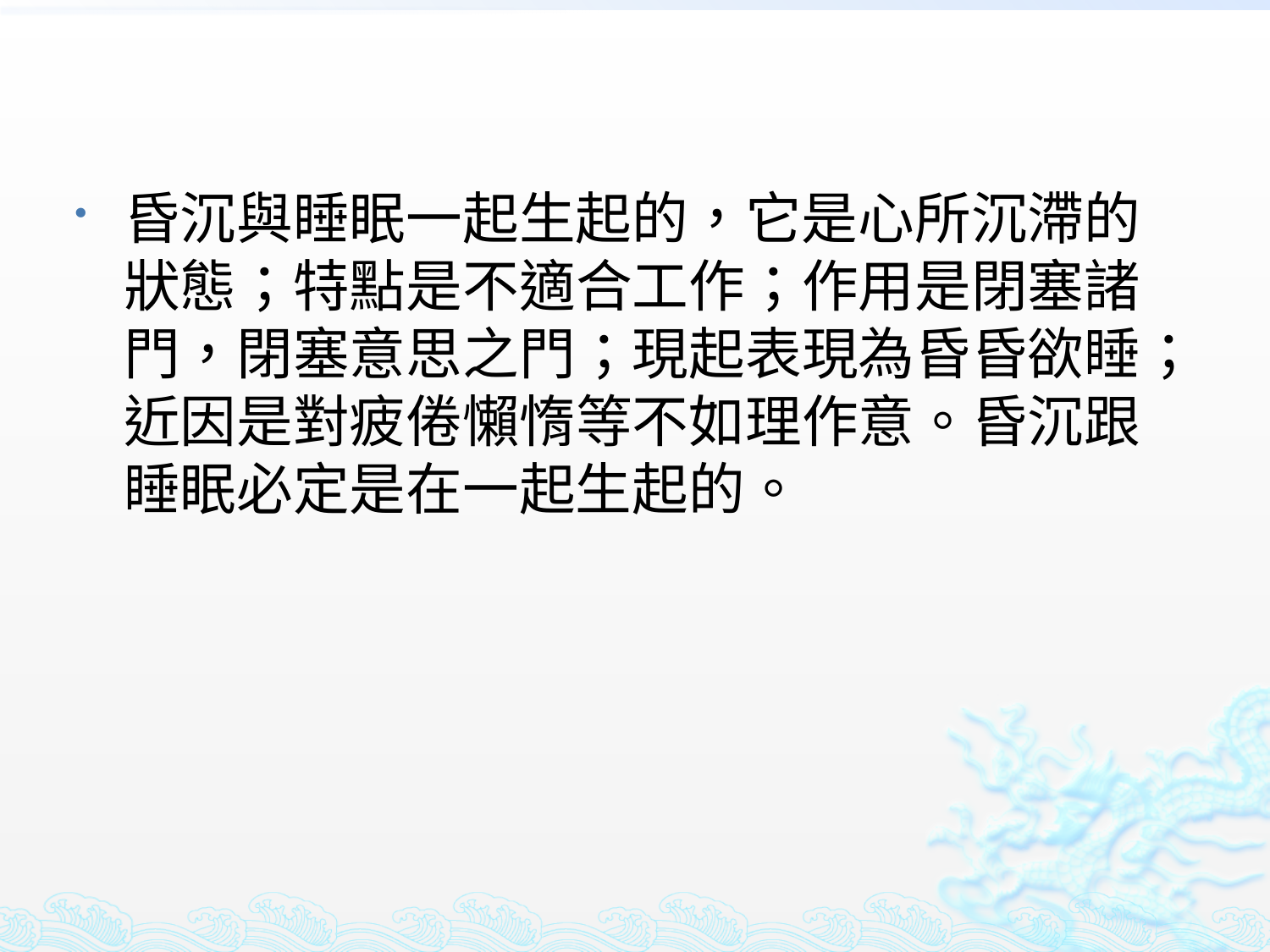

昏沉與睡眠一起生起的，它是心所沉滯的狀態；特點是不適合工作；作用是閉塞諸門，閉塞意思之門；現起表現為昏昏欲睡；近因是對疲倦懶惰等不如理作意。昏沉跟睡眠必定是在一起生起的。